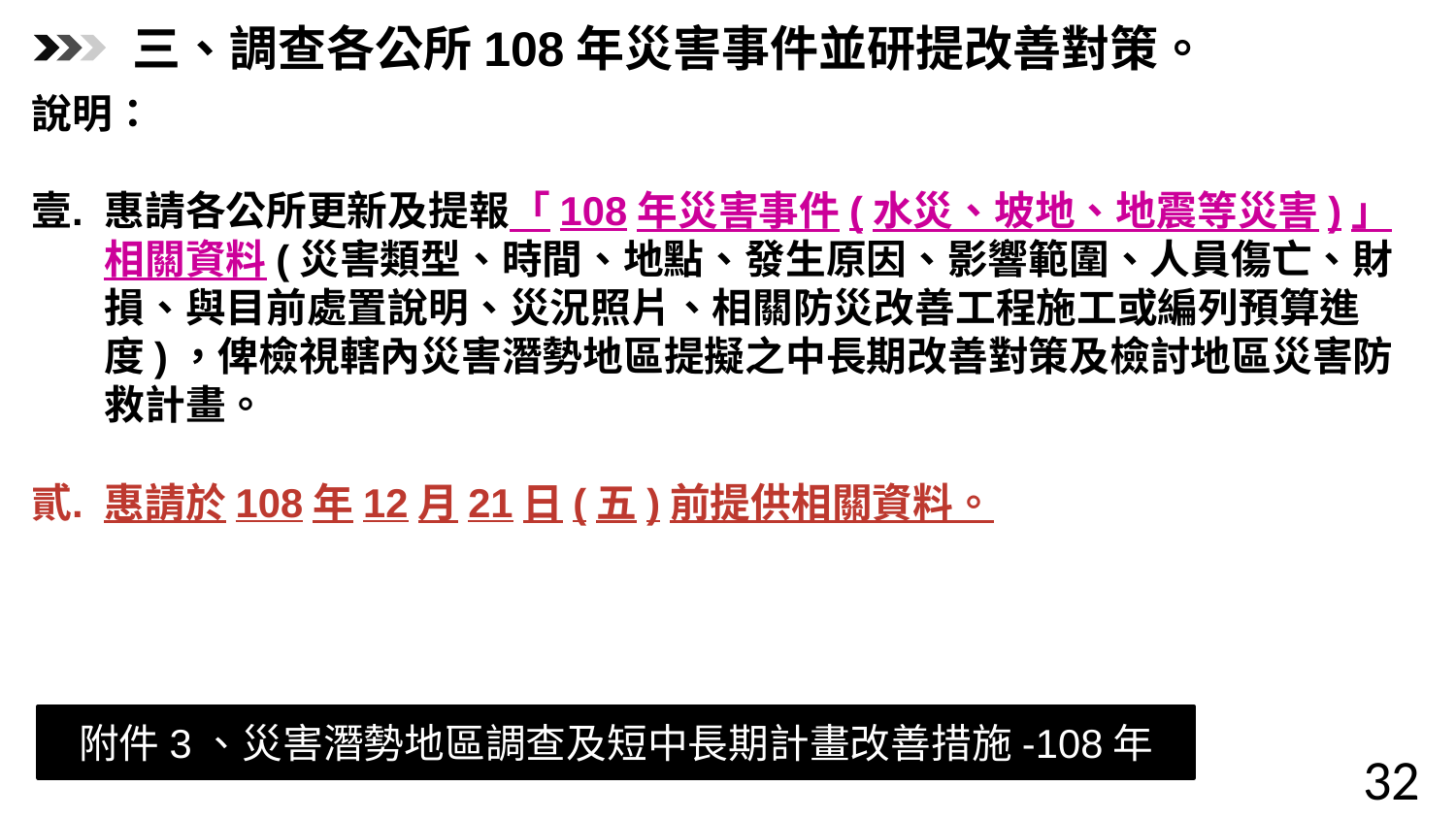

三、調查各公所108年災害事件並研提改善對策。

說明：

惠請各公所更新及提報「108年災害事件(水災、坡地、地震等災害)」相關資料(災害類型、時間、地點、發生原因、影響範圍、人員傷亡、財損、與目前處置說明、災況照片、相關防災改善工程施工或編列預算進度)，俾檢視轄內災害潛勢地區提擬之中長期改善對策及檢討地區災害防救計畫。

惠請於108年12月21日(五)前提供相關資料。
附件3、災害潛勢地區調查及短中長期計畫改善措施-108年
32